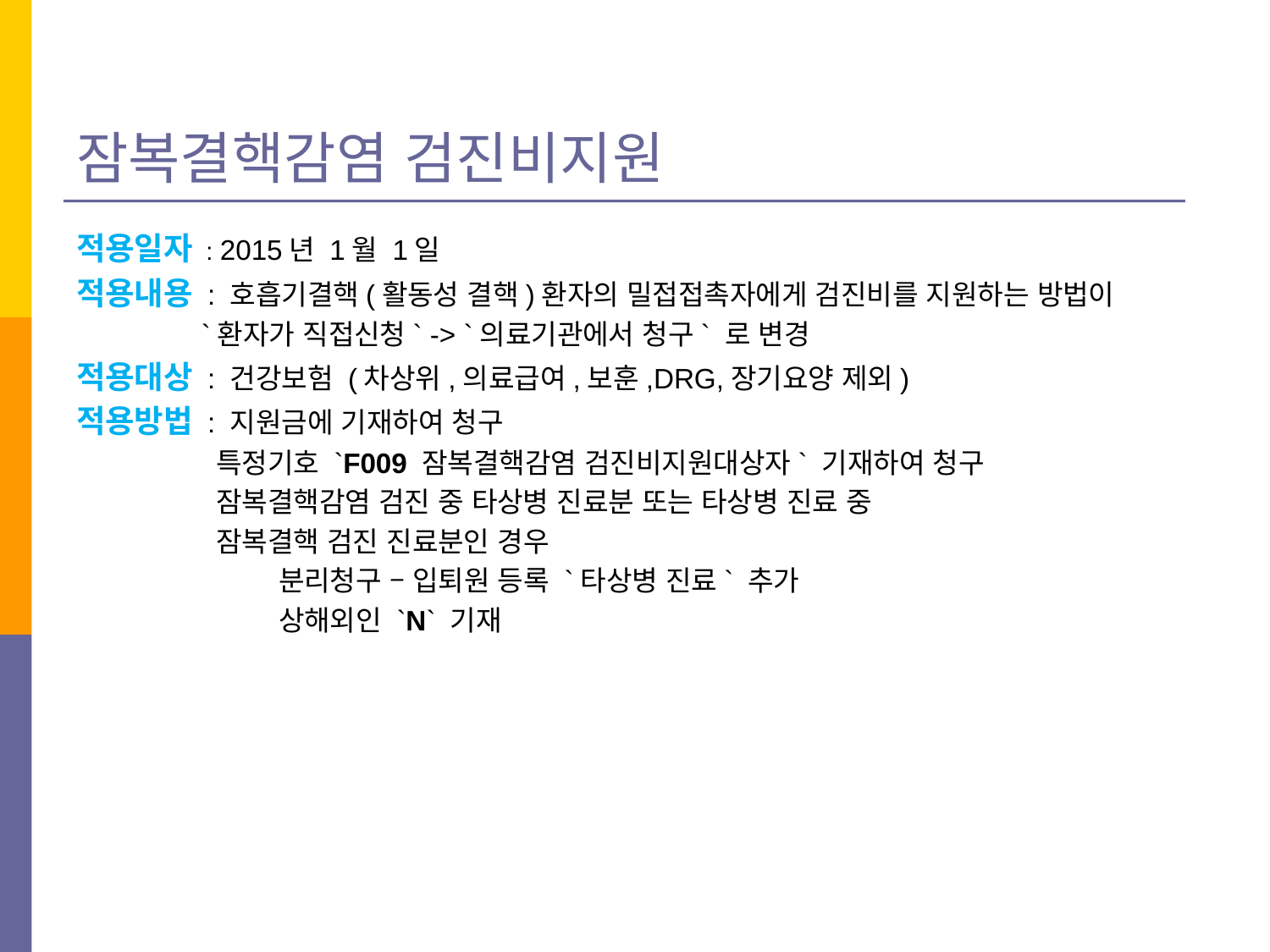

# 잠복결핵감염 검진비지원
적용일자 : 2015년 1월 1일
적용내용 : 호흡기결핵(활동성 결핵)환자의 밀접접촉자에게 검진비를 지원하는 방법이
                `환자가 직접신청` -> `의료기관에서 청구` 로 변경
적용대상 : 건강보험 (차상위,의료급여,보훈,DRG,장기요양 제외)
적용방법 : 지원금에 기재하여 청구
                 특정기호 `F009 잠복결핵감염 검진비지원대상자` 기재하여 청구
                 잠복결핵감염 검진 중 타상병 진료분 또는 타상병 진료 중
                 잠복결핵 검진 진료분인 경우
                         분리청구 – 입퇴원 등록 `타상병 진료` 추가
                         상해외인 `N` 기재